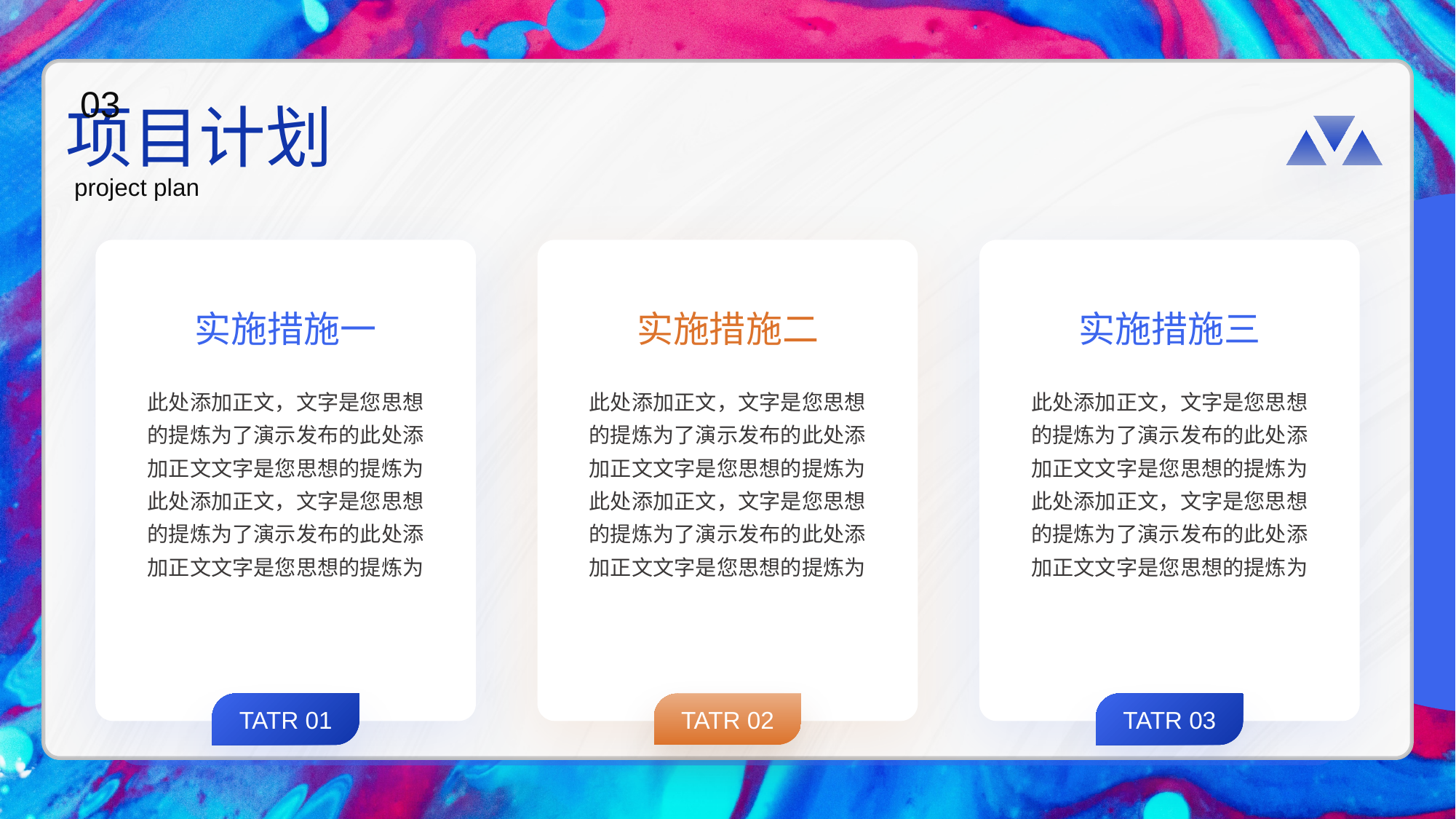

03
项目计划

project plan

实施措施一
实施措施二
实施措施三
此处添加正文，文字是您思想的提炼为了演示发布的此处添加正文文字是您思想的提炼为此处添加正文，文字是您思想的提炼为了演示发布的此处添加正文文字是您思想的提炼为
此处添加正文，文字是您思想的提炼为了演示发布的此处添加正文文字是您思想的提炼为此处添加正文，文字是您思想的提炼为了演示发布的此处添加正文文字是您思想的提炼为
此处添加正文，文字是您思想的提炼为了演示发布的此处添加正文文字是您思想的提炼为此处添加正文，文字是您思想的提炼为了演示发布的此处添加正文文字是您思想的提炼为

TATR 01
TATR 02
TATR 03